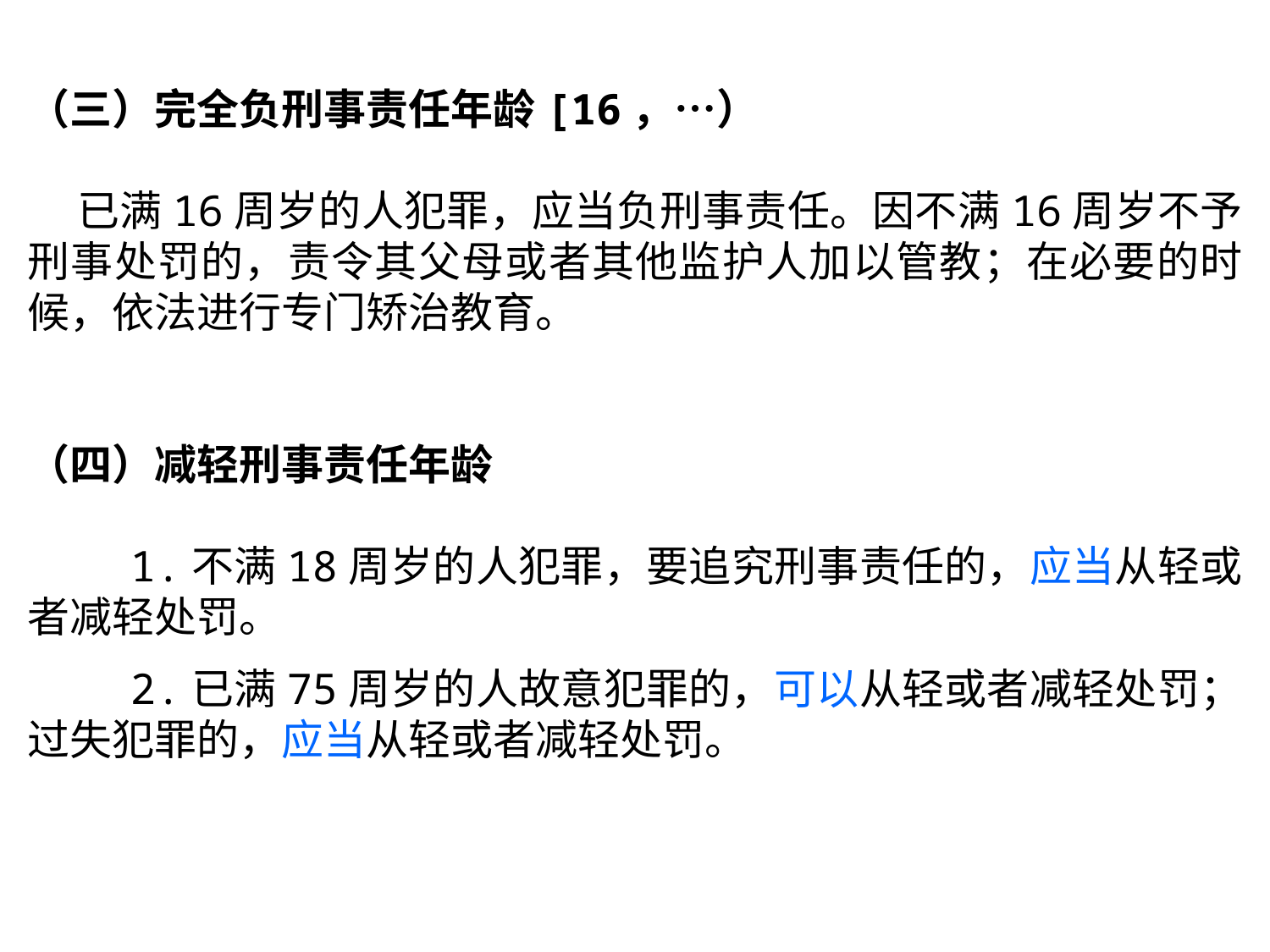

（三）完全负刑事责任年龄[16，…）

    已满16周岁的人犯罪，应当负刑事责任。因不满16周岁不予刑事处罚的，责令其父母或者其他监护人加以管教；在必要的时候，依法进行专门矫治教育。

（四）减轻刑事责任年龄

    1.不满18周岁的人犯罪，要追究刑事责任的，应当从轻或者减轻处罚。

    2.已满75周岁的人故意犯罪的，可以从轻或者减轻处罚；过失犯罪的，应当从轻或者减轻处罚。